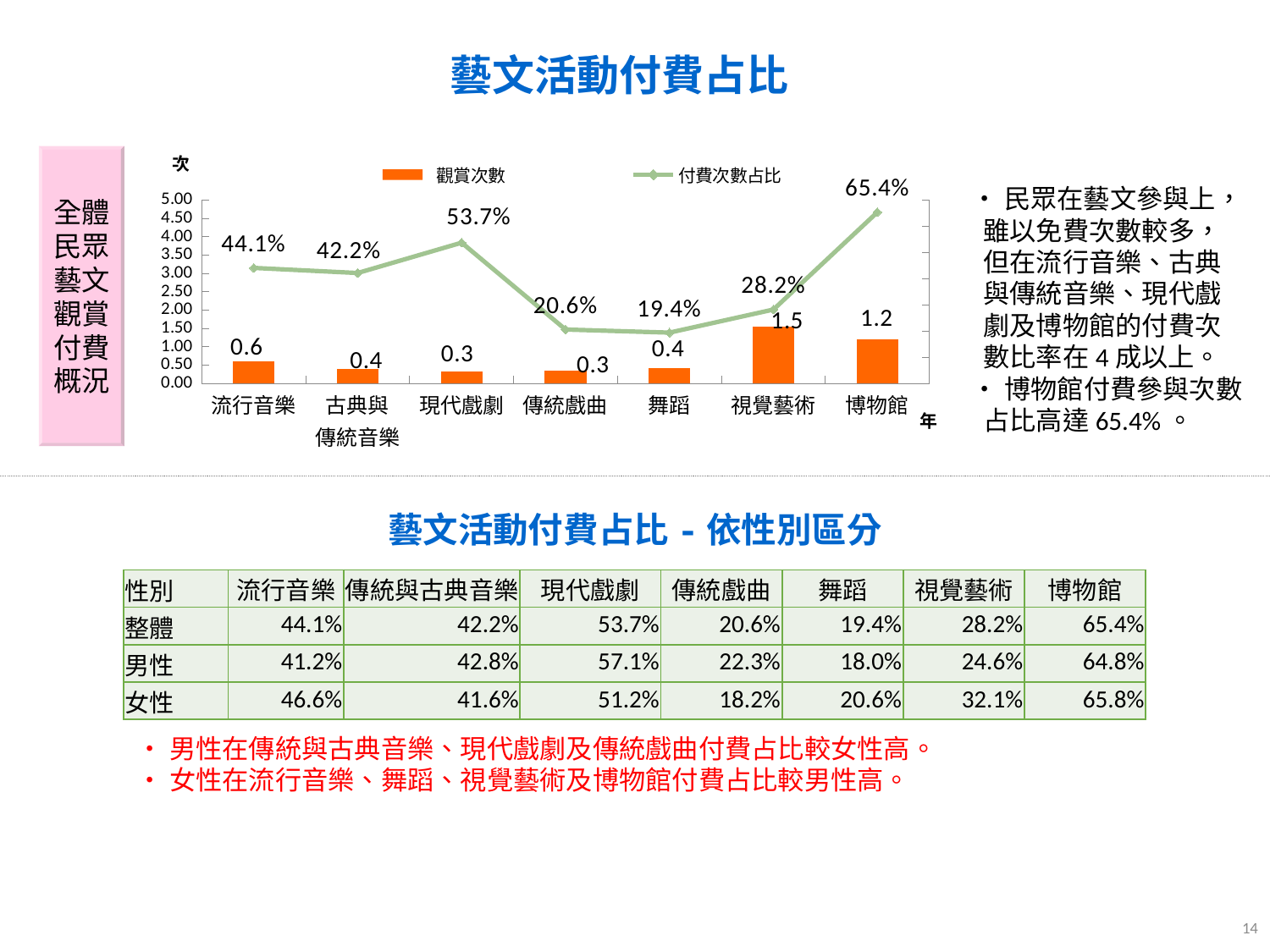

藝文活動付費占比

### Chart

| Category |  觀賞次數 | 付費次數占比 |
|---|---|---|
| 流行音樂 | 0.6004444613401602 | 0.44092036191296685 |
| 古典與
傳統音樂 | 0.38411150975384317 | 0.42156537961518614 |
| 現代戲劇 | 0.3140514742438882 | 0.5372443621777105 |
| 傳統戲曲 | 0.33697397412090024 | 0.20562402636491553 |
| 舞蹈 | 0.4072121645375057 | 0.19392025941333121 |
| 視覺藝術 | 1.5370185184036 | 0.2819035472156246 |
| 博物館 | 1.2001582148710908 | 0.6536171366580099 |
全體民眾藝文觀賞付費概況
•民眾在藝文參與上，雖以免費次數較多，但在流行音樂、古典與傳統音樂、現代戲劇及博物館的付費次數比率在4成以上。
•博物館付費參與次數占比高達65.4%。

藝文活動付費占比-依性別區分
| 性別 | 流行音樂 | 傳統與古典音樂 | 現代戲劇 | 傳統戲曲 | 舞蹈 | 視覺藝術 | 博物館 |
| --- | --- | --- | --- | --- | --- | --- | --- |
| 整體 | 44.1% | 42.2% | 53.7% | 20.6% | 19.4% | 28.2% | 65.4% |
| 男性 | 41.2% | 42.8% | 57.1% | 22.3% | 18.0% | 24.6% | 64.8% |
| 女性 | 46.6% | 41.6% | 51.2% | 18.2% | 20.6% | 32.1% | 65.8% |
•男性在傳統與古典音樂、現代戲劇及傳統戲曲付費占比較女性高。
•女性在流行音樂、舞蹈、視覺藝術及博物館付費占比較男性高。
14